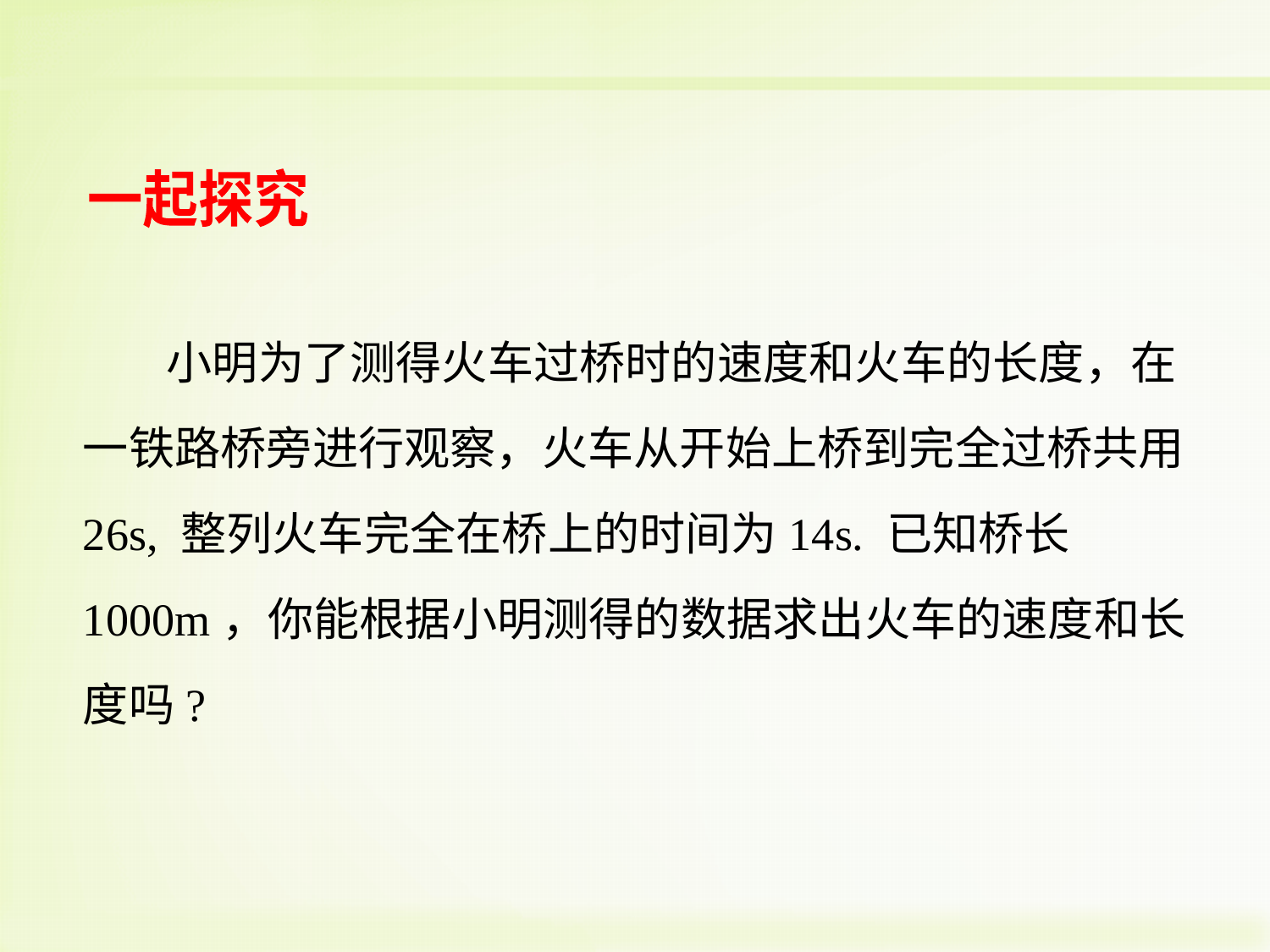

一起探究
       小明为了测得火车过桥时的速度和火车的长度，在一铁路桥旁进行观察，火车从开始上桥到完全过桥共用26s, 整列火车完全在桥上的时间为14s. 已知桥长1000m，你能根据小明测得的数据求出火车的速度和长度吗?